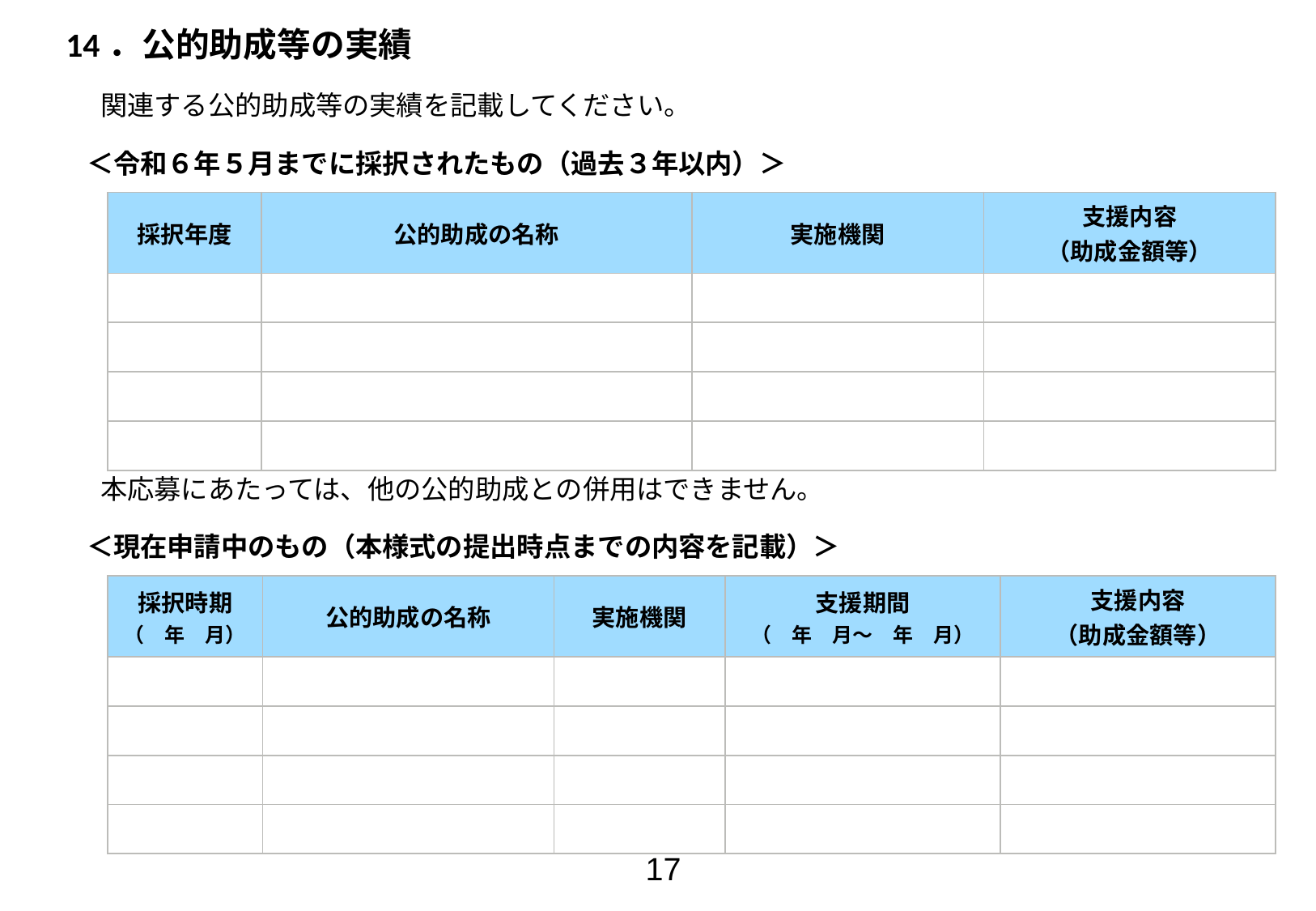

14．公的助成等の実績
関連する公的助成等の実績を記載してください。
＜令和６年５月までに採択されたもの（過去３年以内）＞
| 採択年度 | 公的助成の名称 | 実施機関 | 支援内容 （助成金額等） |
| --- | --- | --- | --- |
|  |  |  |  |
|  |  |  |  |
|  |  |  |  |
|  |  |  |  |
本応募にあたっては、他の公的助成との併用はできません。
＜現在申請中のもの（本様式の提出時点までの内容を記載）＞
| 採択時期 （　年　月） | 公的助成の名称 | 実施機関 | 支援期間 （　年　月～　年　月） | 支援内容 （助成金額等） |
| --- | --- | --- | --- | --- |
|  |  |  |  |  |
|  |  |  |  |  |
|  |  |  |  |  |
|  |  |  |  |  |
17